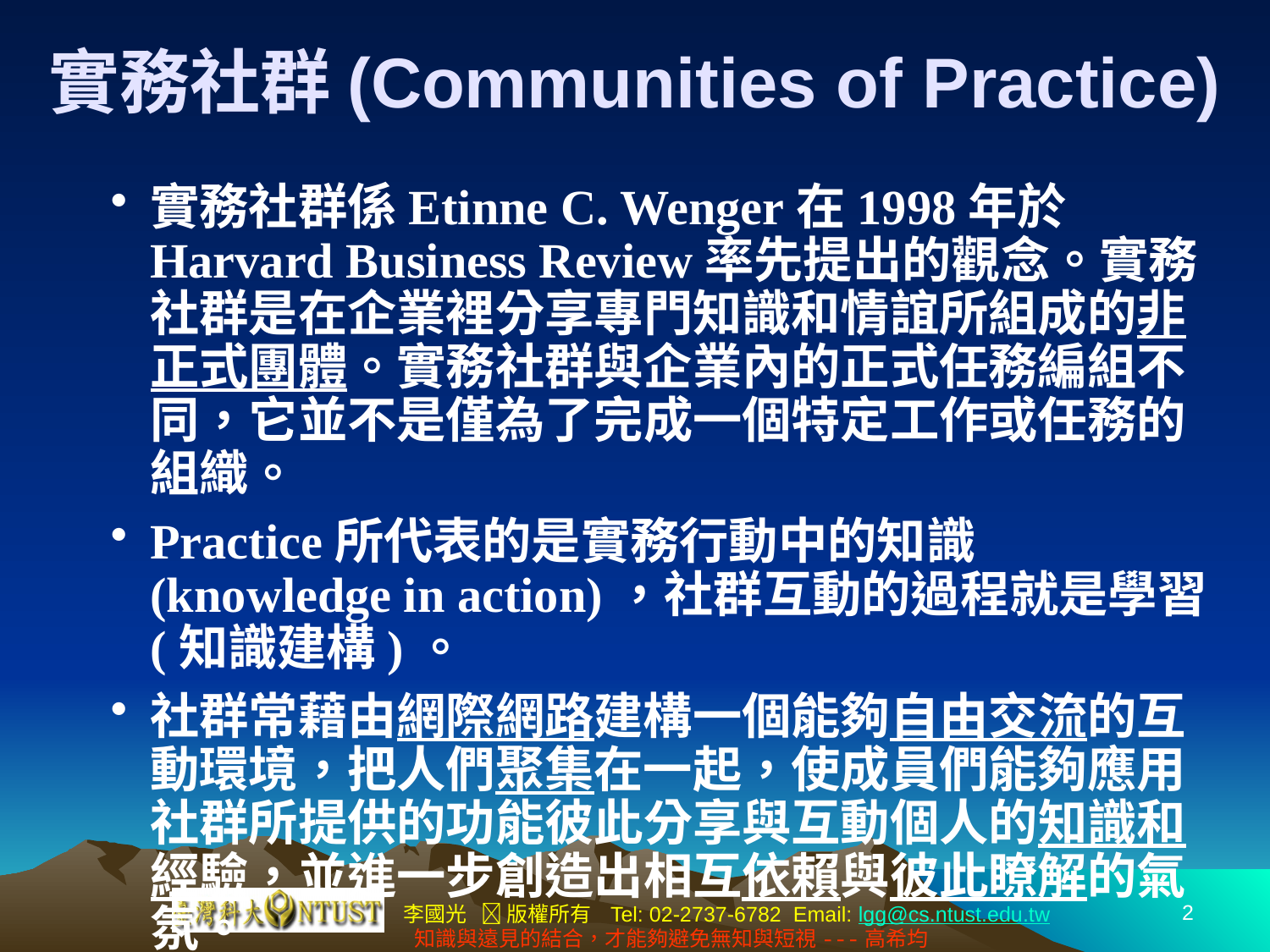

# 實務社群(Communities of Practice)
實務社群係Etinne C. Wenger在1998年於Harvard Business Review率先提出的觀念。實務社群是在企業裡分享專門知識和情誼所組成的非正式團體。實務社群與企業內的正式任務編組不同，它並不是僅為了完成一個特定工作或任務的組織。
Practice所代表的是實務行動中的知識(knowledge in action)，社群互動的過程就是學習(知識建構)。
社群常藉由網際網路建構一個能夠自由交流的互動環境，把人們聚集在一起，使成員們能夠應用社群所提供的功能彼此分享與互動個人的知識和經驗，並進一步創造出相互依賴與彼此瞭解的氣氛。
2